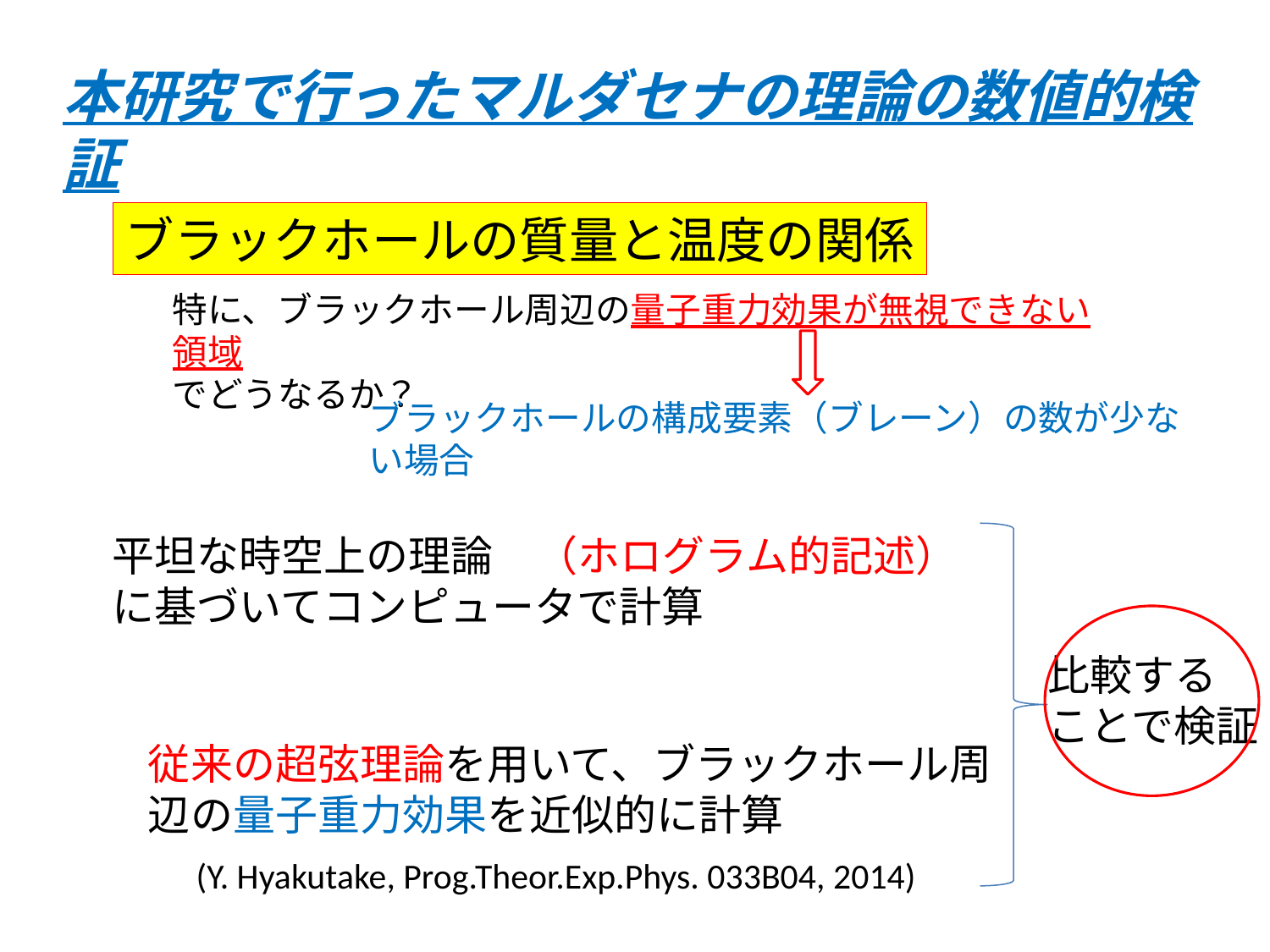

本研究で行ったマルダセナの理論の数値的検証
ブラックホールの質量と温度の関係
特に、ブラックホール周辺の量子重力効果が無視できない領域
でどうなるか？

ブラックホールの構成要素（ブレーン）の数が少ない場合
平坦な時空上の理論　（ホログラム的記述）
に基づいてコンピュータで計算

比較する
ことで検証
従来の超弦理論を用いて、ブラックホール周辺の量子重力効果を近似的に計算
(Y. Hyakutake, Prog.Theor.Exp.Phys. 033B04, 2014)